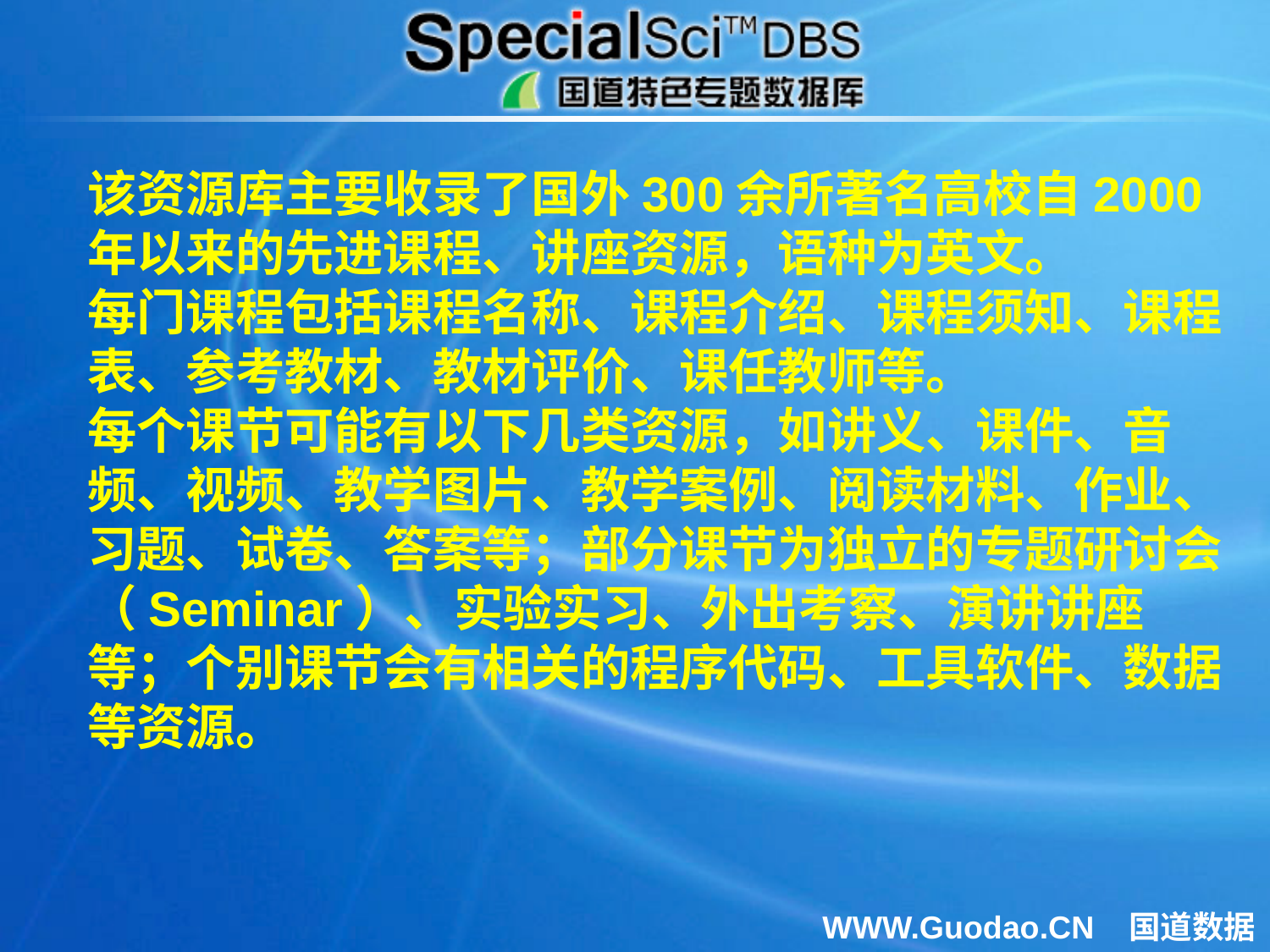

# 该资源库主要收录了国外300余所著名高校自2000年以来的先进课程、讲座资源，语种为英文。 每门课程包括课程名称、课程介绍、课程须知、课程表、参考教材、教材评价、课任教师等。 每个课节可能有以下几类资源，如讲义、课件、音频、视频、教学图片、教学案例、阅读材料、作业、习题、试卷、答案等；部分课节为独立的专题研讨会（Seminar）、实验实习、外出考察、演讲讲座等；个别课节会有相关的程序代码、工具软件、数据等资源。